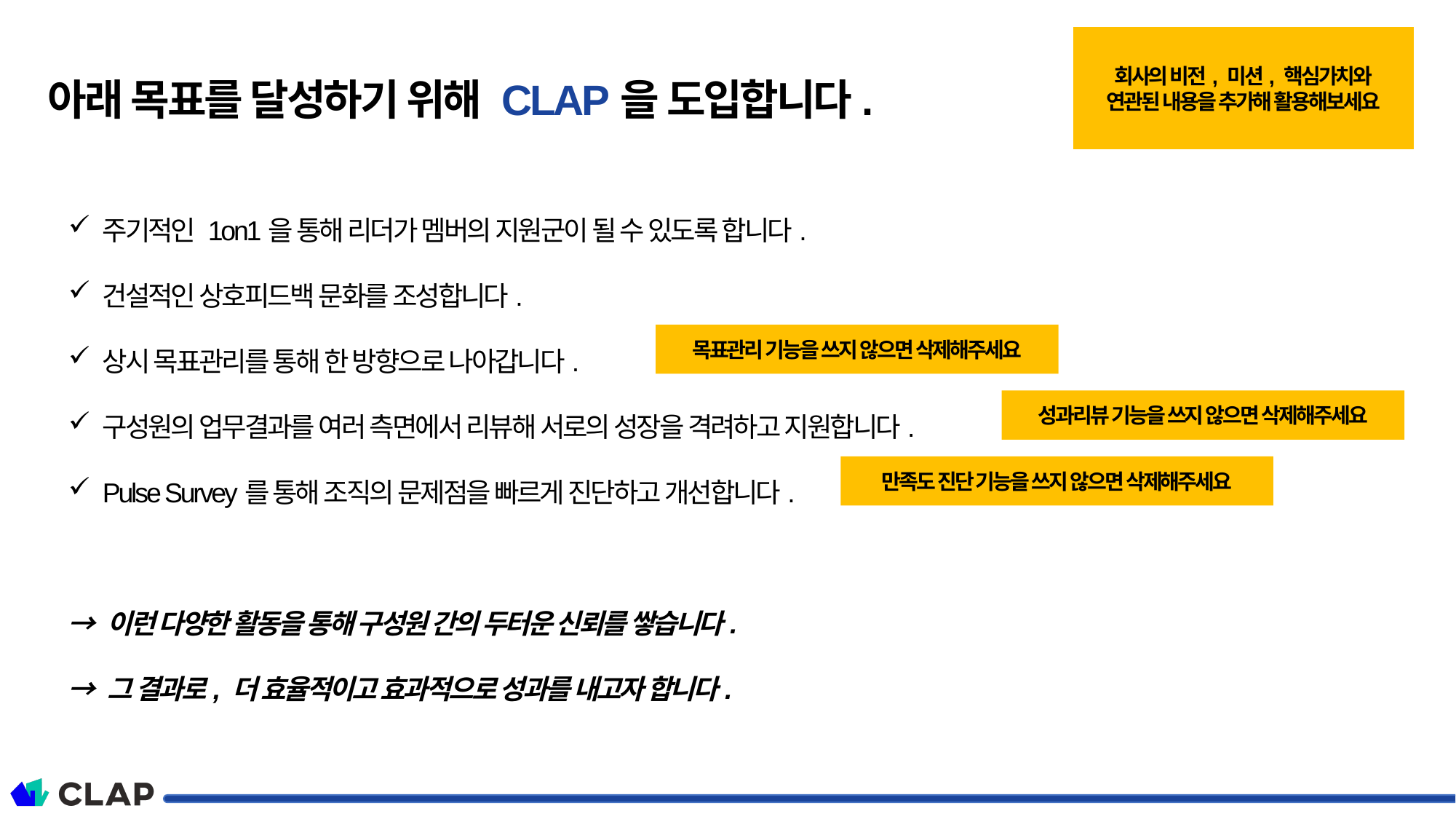

회사의 비전, 미션, 핵심가치와
연관된 내용을 추가해 활용해보세요
아래 목표를 달성하기 위해 CLAP을 도입합니다.
주기적인 1on1을 통해 리더가 멤버의 지원군이 될 수 있도록 합니다.
건설적인 상호피드백 문화를 조성합니다.
상시 목표관리를 통해 한 방향으로 나아갑니다.
구성원의 업무결과를 여러 측면에서 리뷰해 서로의 성장을 격려하고 지원합니다.
Pulse Survey를 통해 조직의 문제점을 빠르게 진단하고 개선합니다.

→ 이런 다양한 활동을 통해 구성원 간의 두터운 신뢰를 쌓습니다.
→ 그 결과로, 더 효율적이고 효과적으로 성과를 내고자 합니다.
목표관리 기능을 쓰지 않으면 삭제해주세요
성과리뷰 기능을 쓰지 않으면 삭제해주세요
만족도 진단 기능을 쓰지 않으면 삭제해주세요